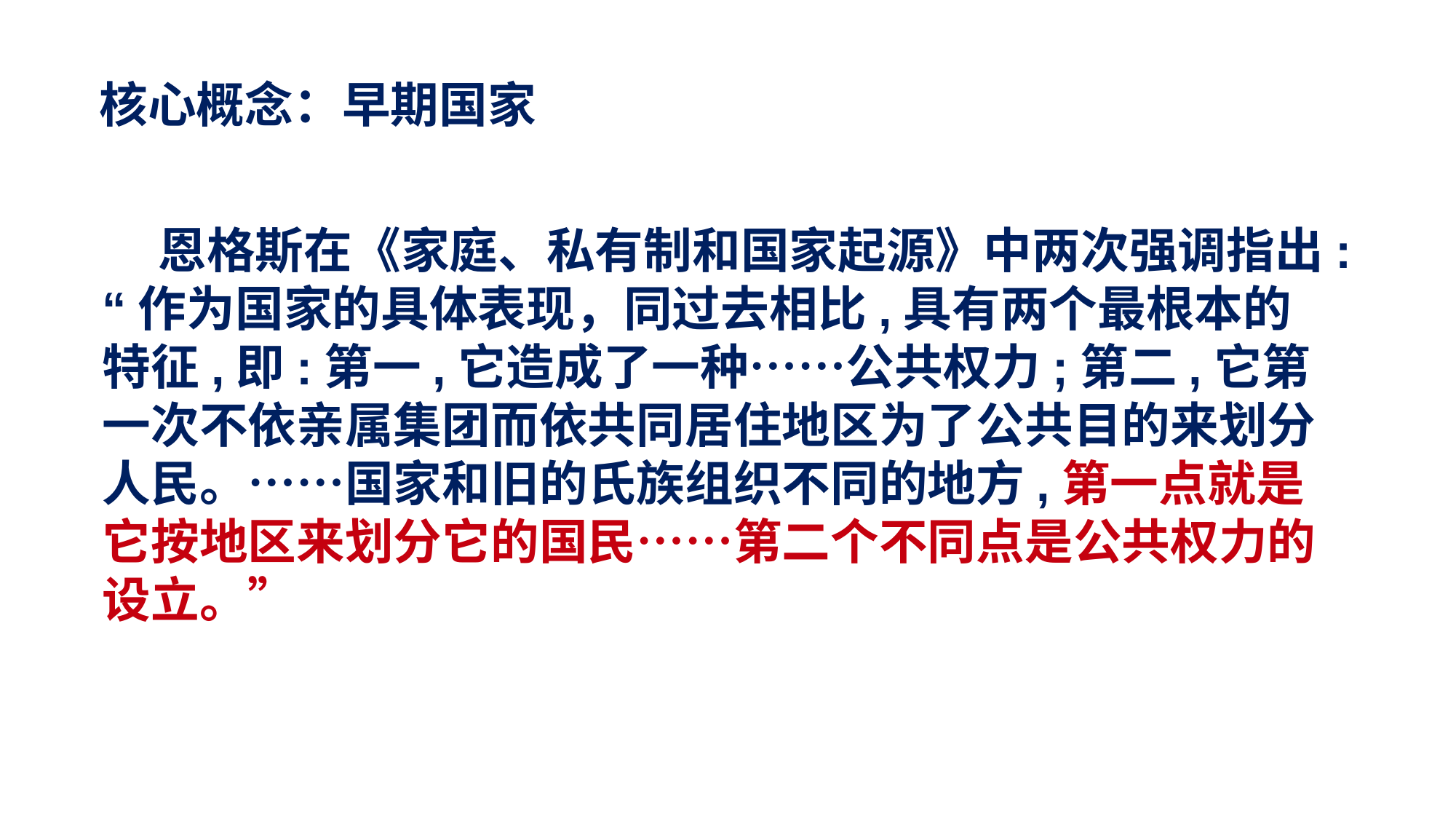

核心概念：早期国家

    恩格斯在《家庭、私有制和国家起源》中两次强调指出:“作为国家的具体表现，同过去相比,具有两个最根本的特征,即:第一,它造成了一种……公共权力;第二,它第一次不依亲属集团而依共同居住地区为了公共目的来划分人民。……国家和旧的氏族组织不同的地方,第一点就是它按地区来划分它的国民……第二个不同点是公共权力的设立。”